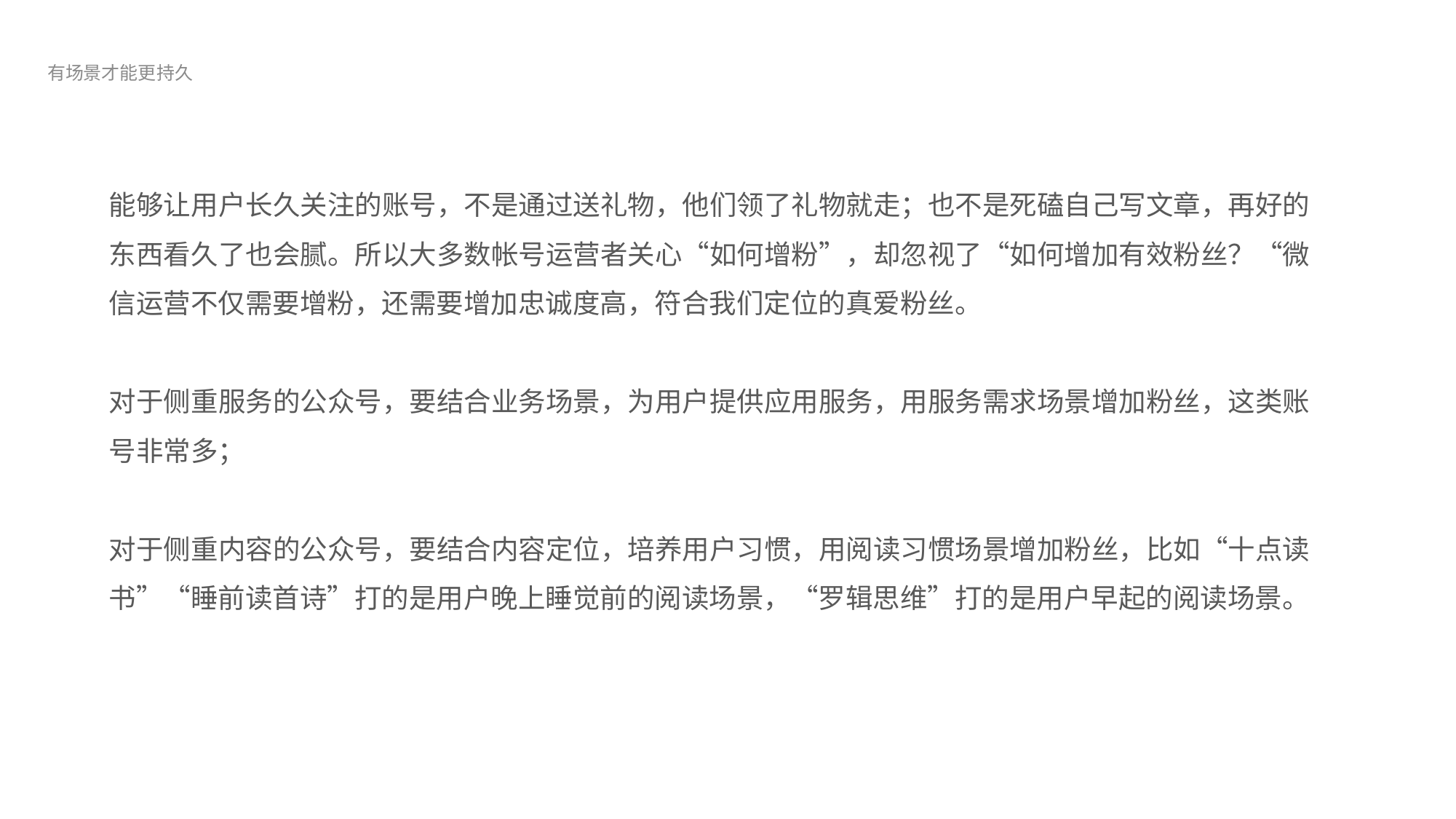

有场景才能更持久
能够让用户长久关注的账号，不是通过送礼物，他们领了礼物就走；也不是死磕自己写文章，再好的东西看久了也会腻。所以大多数帐号运营者关心“如何增粉”，却忽视了“如何增加有效粉丝？“微信运营不仅需要增粉，还需要增加忠诚度高，符合我们定位的真爱粉丝。

对于侧重服务的公众号，要结合业务场景，为用户提供应用服务，用服务需求场景增加粉丝，这类账号非常多；

对于侧重内容的公众号，要结合内容定位，培养用户习惯，用阅读习惯场景增加粉丝，比如“十点读书”“睡前读首诗”打的是用户晚上睡觉前的阅读场景，“罗辑思维”打的是用户早起的阅读场景。